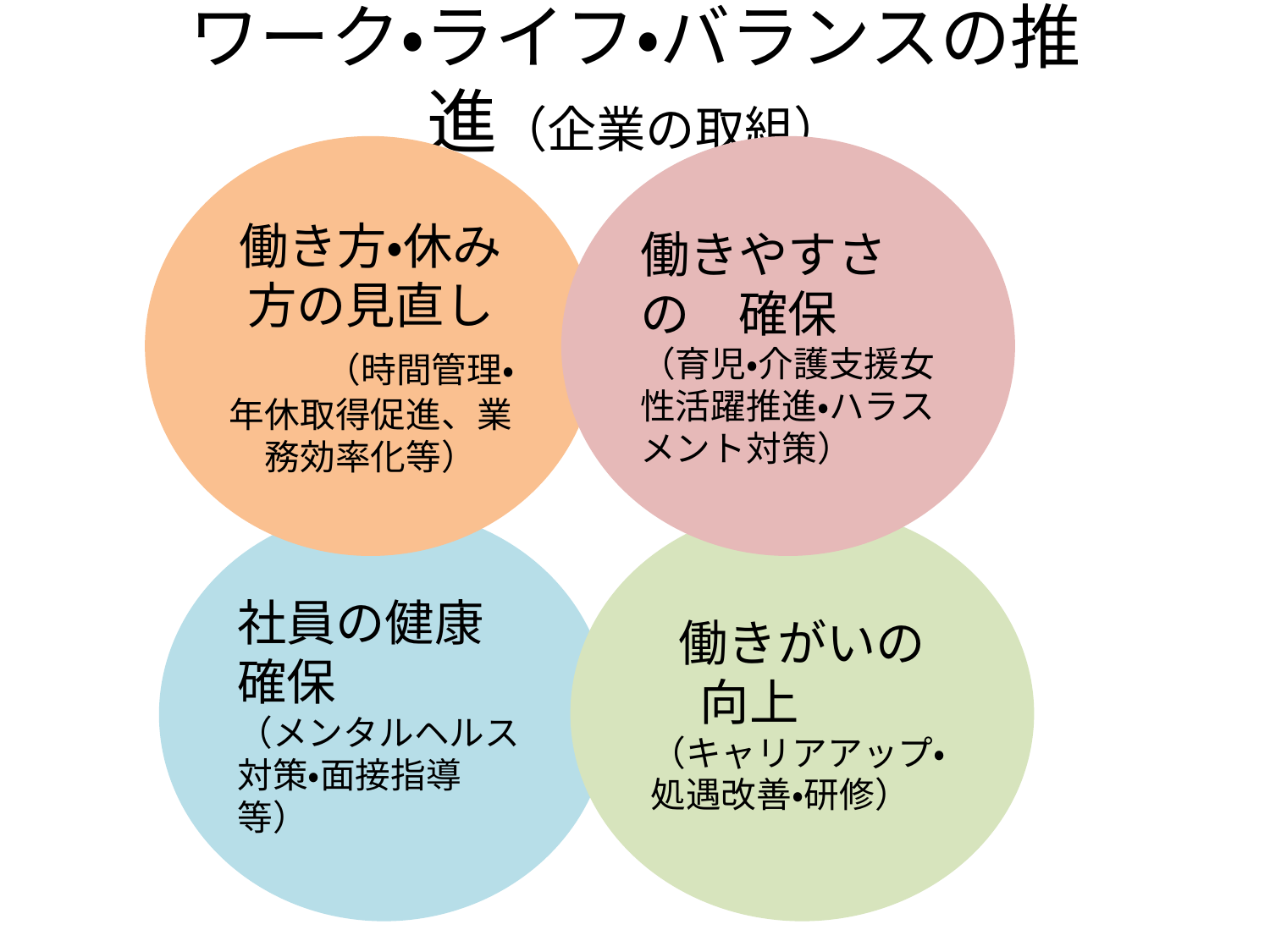

ワーク・ライフ・バランスの推進（企業の取組）
働き方・休み方の見直し　　（時間管理・年休取得促進、業務効率化等）
働きやすさの　確保
（育児・介護支援女性活躍推進・ハラスメント対策）
働きがいの
　向上
（キャリアアップ・処遇改善・研修）
社員の健康確保
（メンタルヘルス対策・面接指導等）